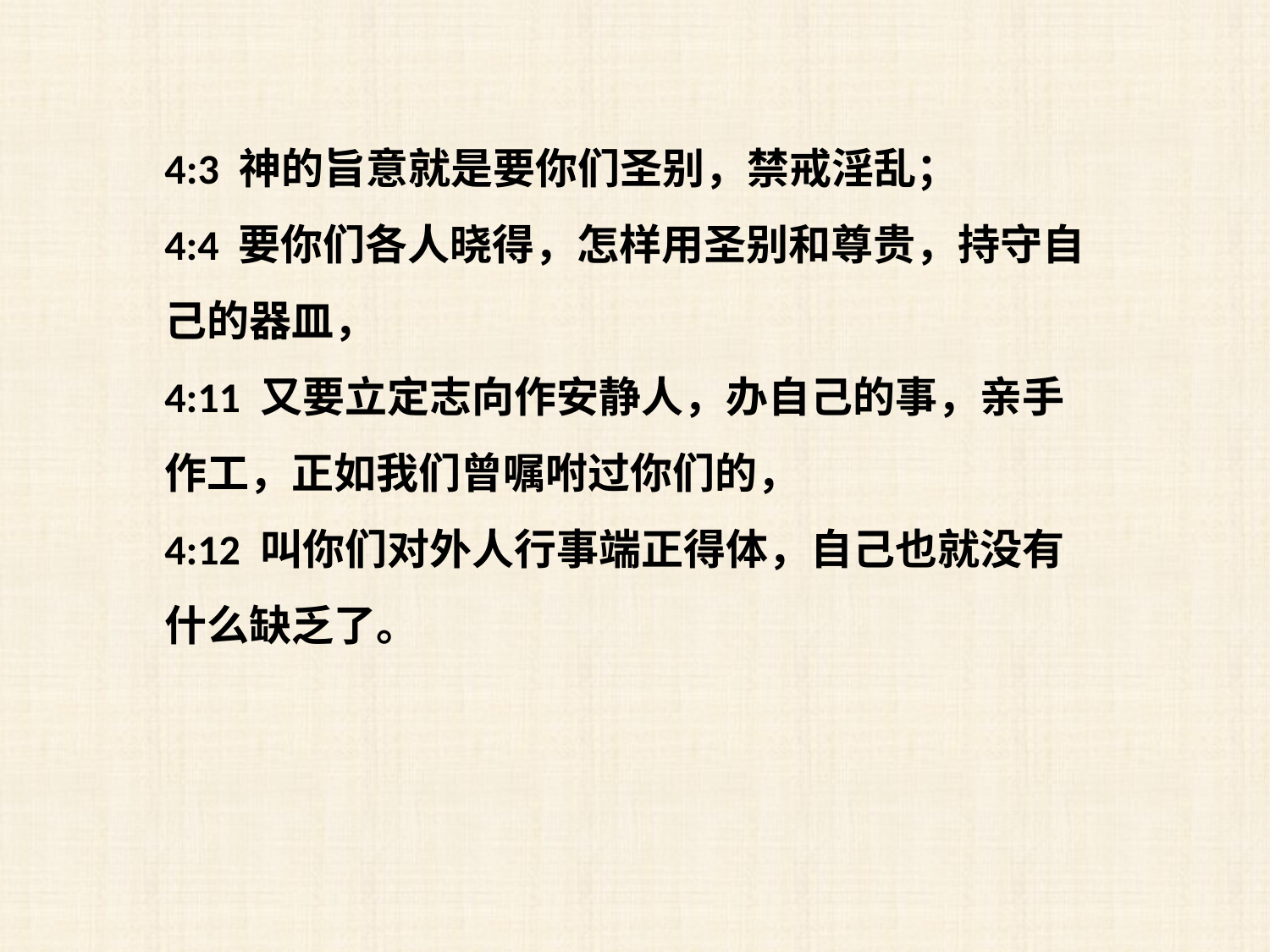

4:3 神的旨意就是要你们圣别，禁戒淫乱；
4:4 要你们各人晓得，怎样用圣别和尊贵，持守自己的器皿，
4:11 又要立定志向作安静人，办自己的事，亲手作工，正如我们曾嘱咐过你们的，
4:12 叫你们对外人行事端正得体，自己也就没有什么缺乏了。